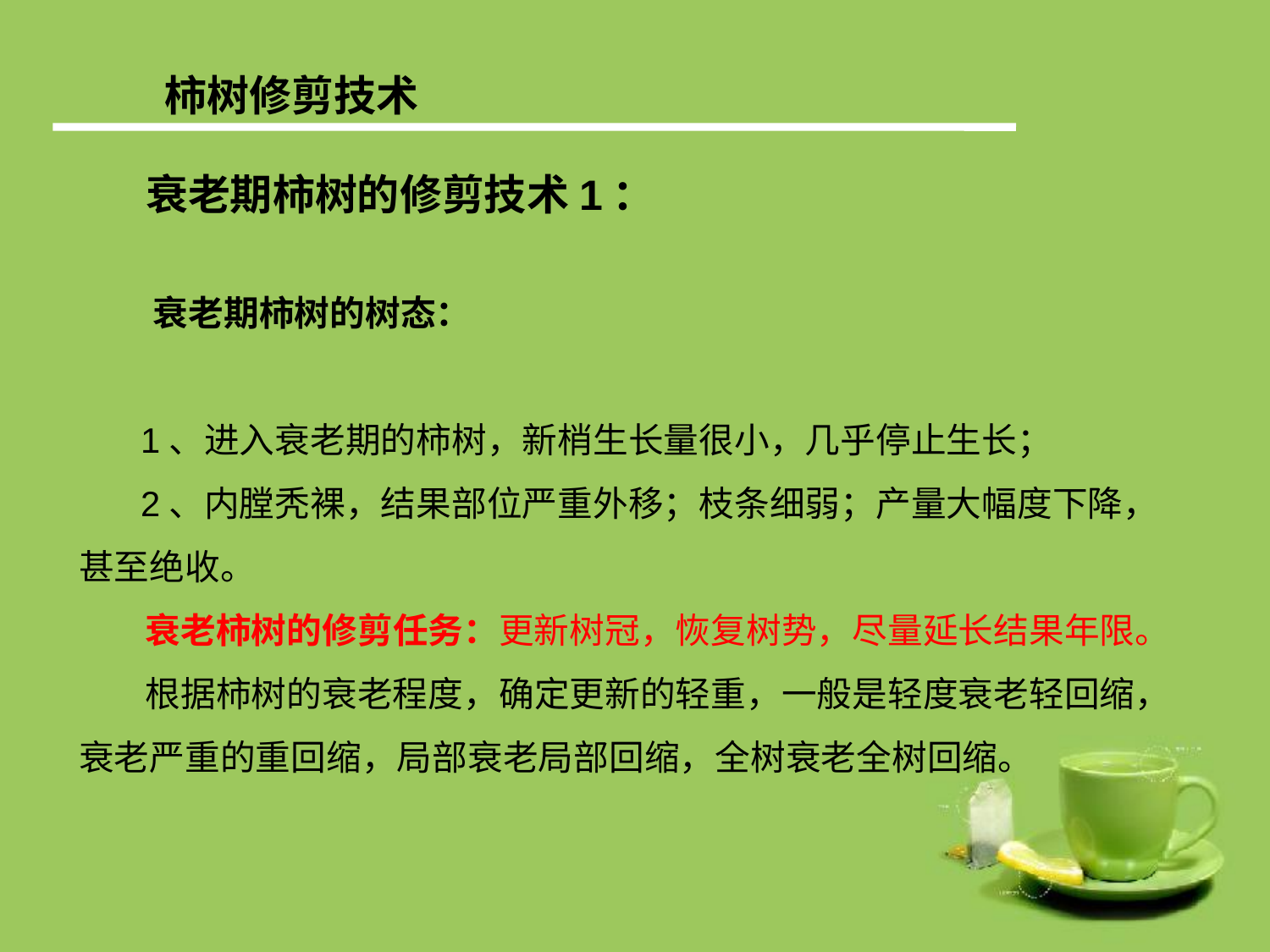

柿树修剪技术

  衰老期柿树的修剪技术1：

   衰老期柿树的树态：

  1、进入衰老期的柿树，新梢生长量很小，几乎停止生长；
  2、内膛秃裸，结果部位严重外移；枝条细弱；产量大幅度下降，甚至绝收。
  衰老柿树的修剪任务：更新树冠，恢复树势，尽量延长结果年限。
  根据柿树的衰老程度，确定更新的轻重，一般是轻度衰老轻回缩，衰老严重的重回缩，局部衰老局部回缩，全树衰老全树回缩。